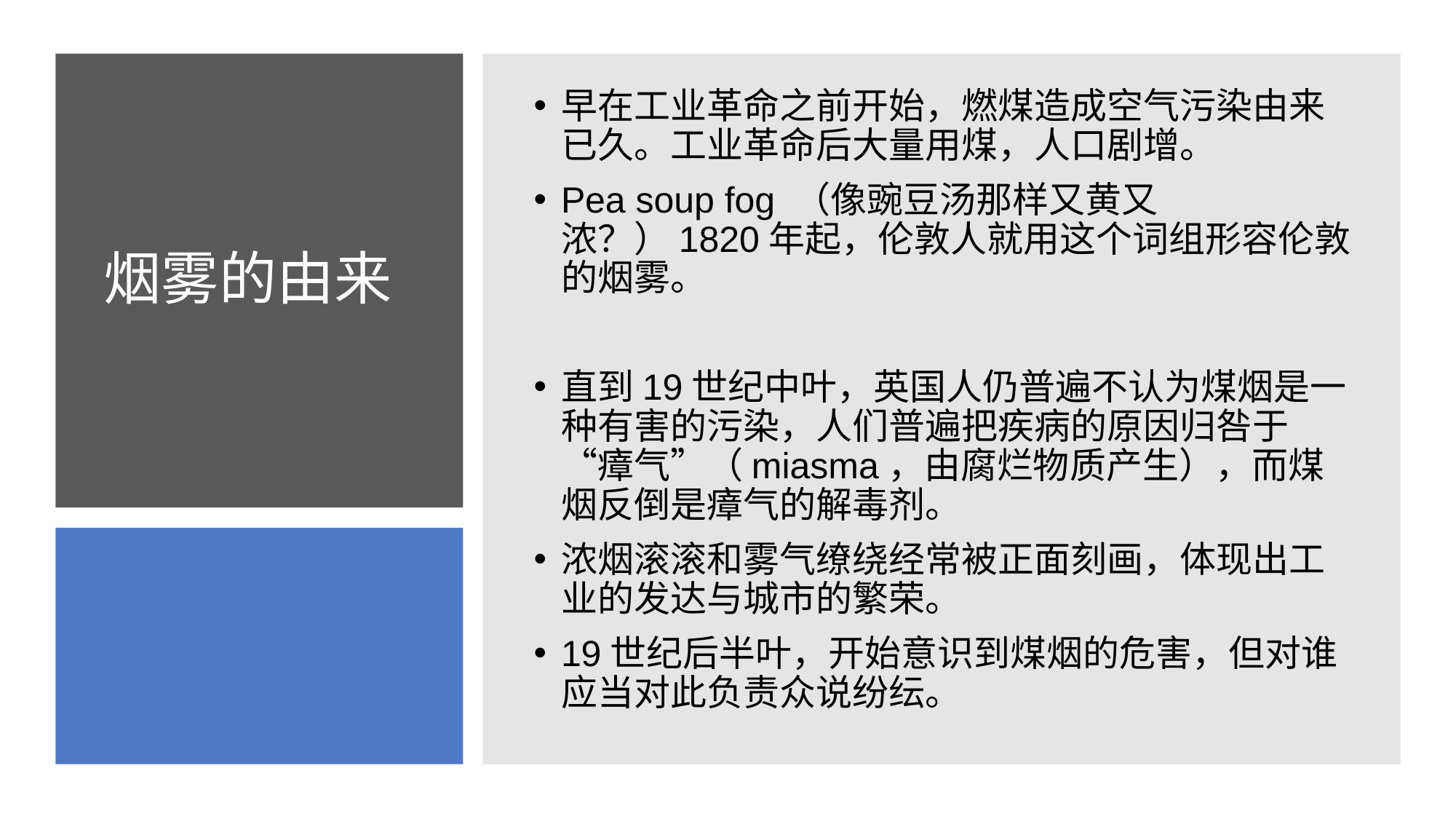

早在工业革命之前开始，燃煤造成空气污染由来已久。工业革命后大量用煤，人口剧增。
Pea soup fog （像豌豆汤那样又黄又浓？）1820年起，伦敦人就用这个词组形容伦敦的烟雾。

直到19世纪中叶，英国人仍普遍不认为煤烟是一种有害的污染，人们普遍把疾病的原因归咎于“瘴气”（miasma，由腐烂物质产生），而煤烟反倒是瘴气的解毒剂。
浓烟滚滚和雾气缭绕经常被正面刻画，体现出工业的发达与城市的繁荣。
19世纪后半叶，开始意识到煤烟的危害，但对谁应当对此负责众说纷纭。

# 烟雾的由来